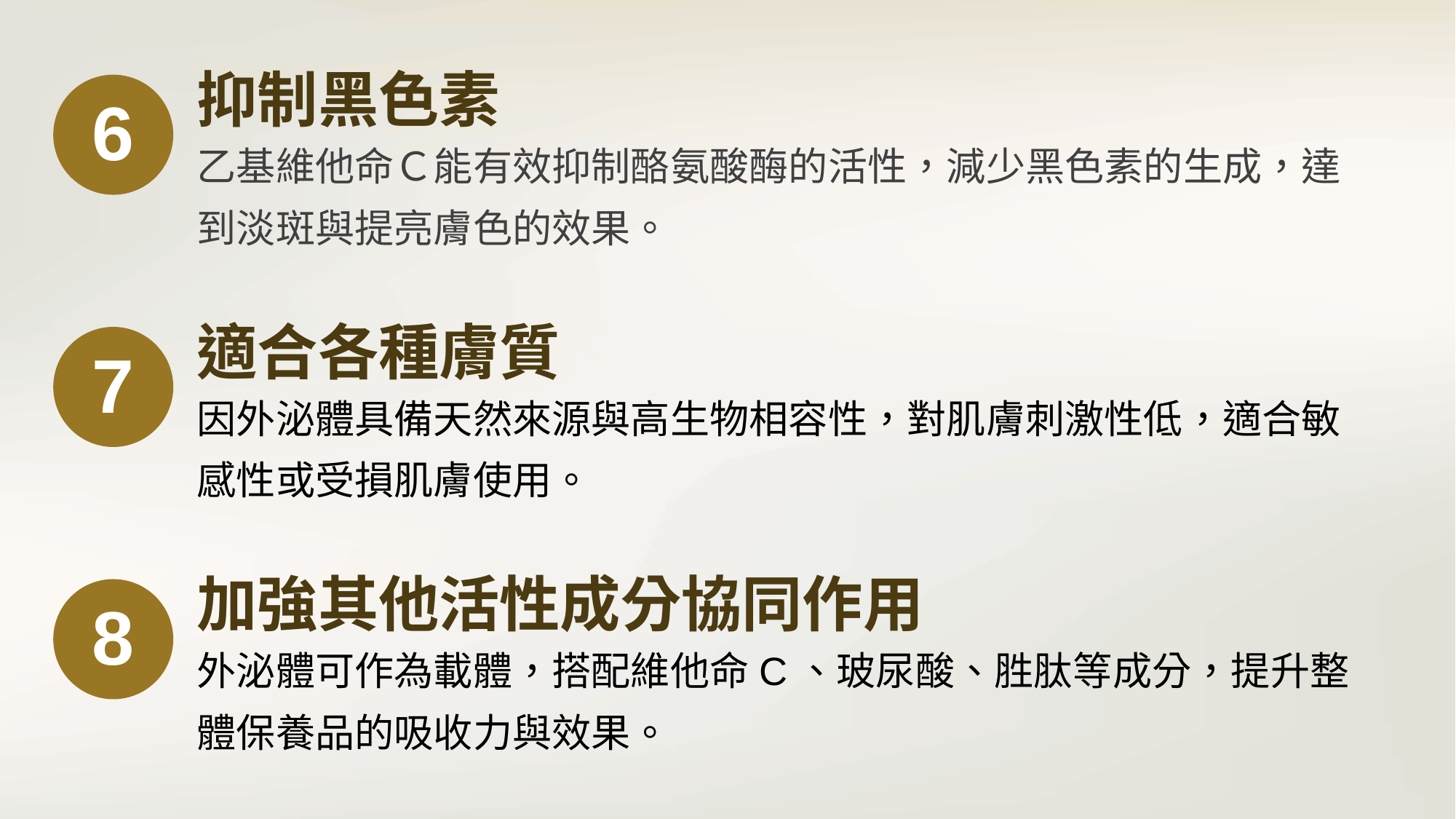

抑制黑色素

6
乙基維他命Ｃ能有效抑制酪氨酸酶的活性，減少黑色素的生成，達到淡斑與提亮膚色的效果。
適合各種膚質

7
因外泌體具備天然來源與高生物相容性，對肌膚刺激性低，適合敏感性或受損肌膚使用。
加強其他活性成分協同作用

8
外泌體可作為載體，搭配維他命C、玻尿酸、胜肽等成分，提升整體保養品的吸收力與效果。